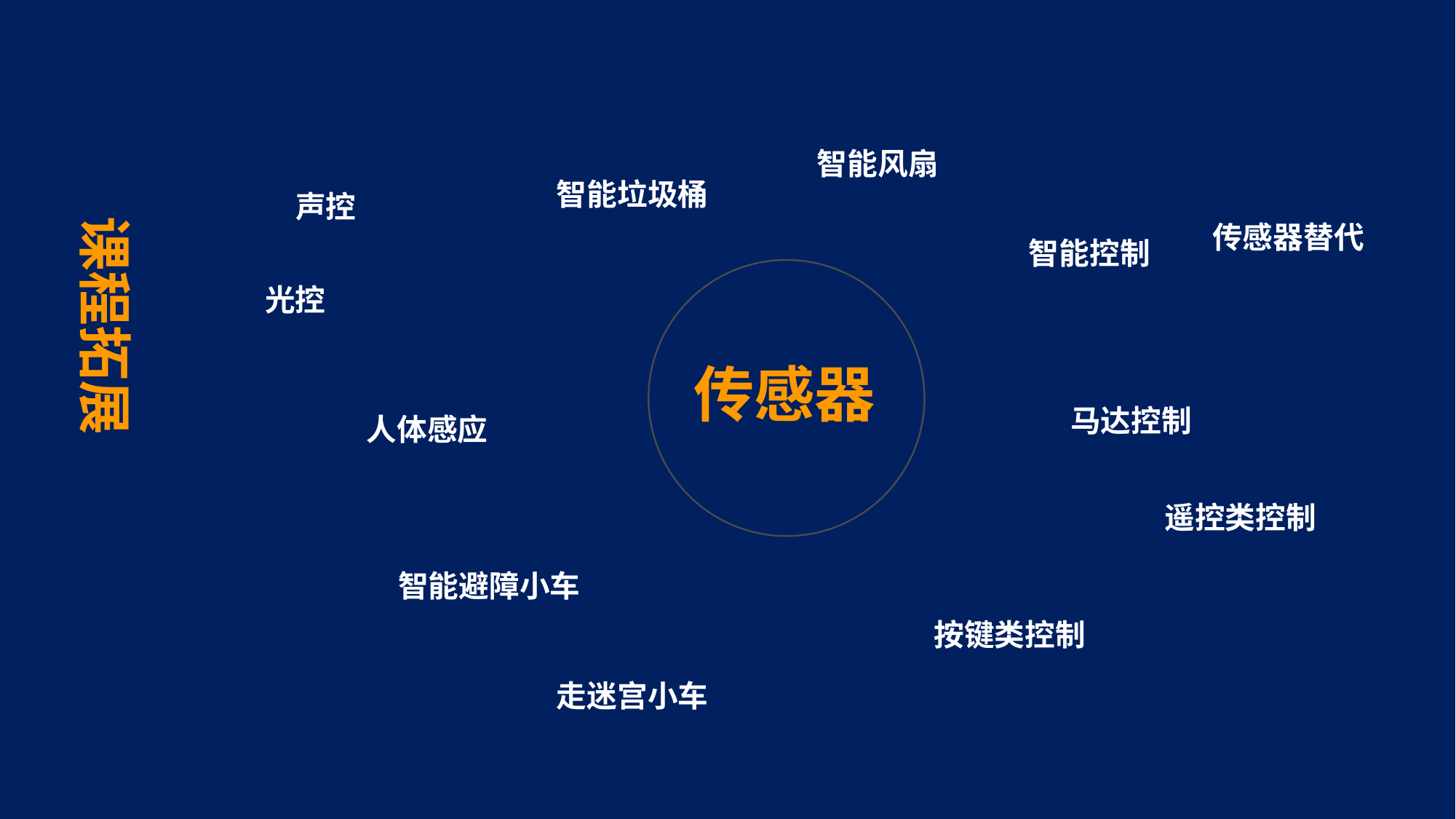

智能风扇
智能垃圾桶
声控
课程拓展

传感器替代
智能控制

传感器
光控
马达控制
人体感应
遥控类控制
智能避障小车
按键类控制
走迷宫小车